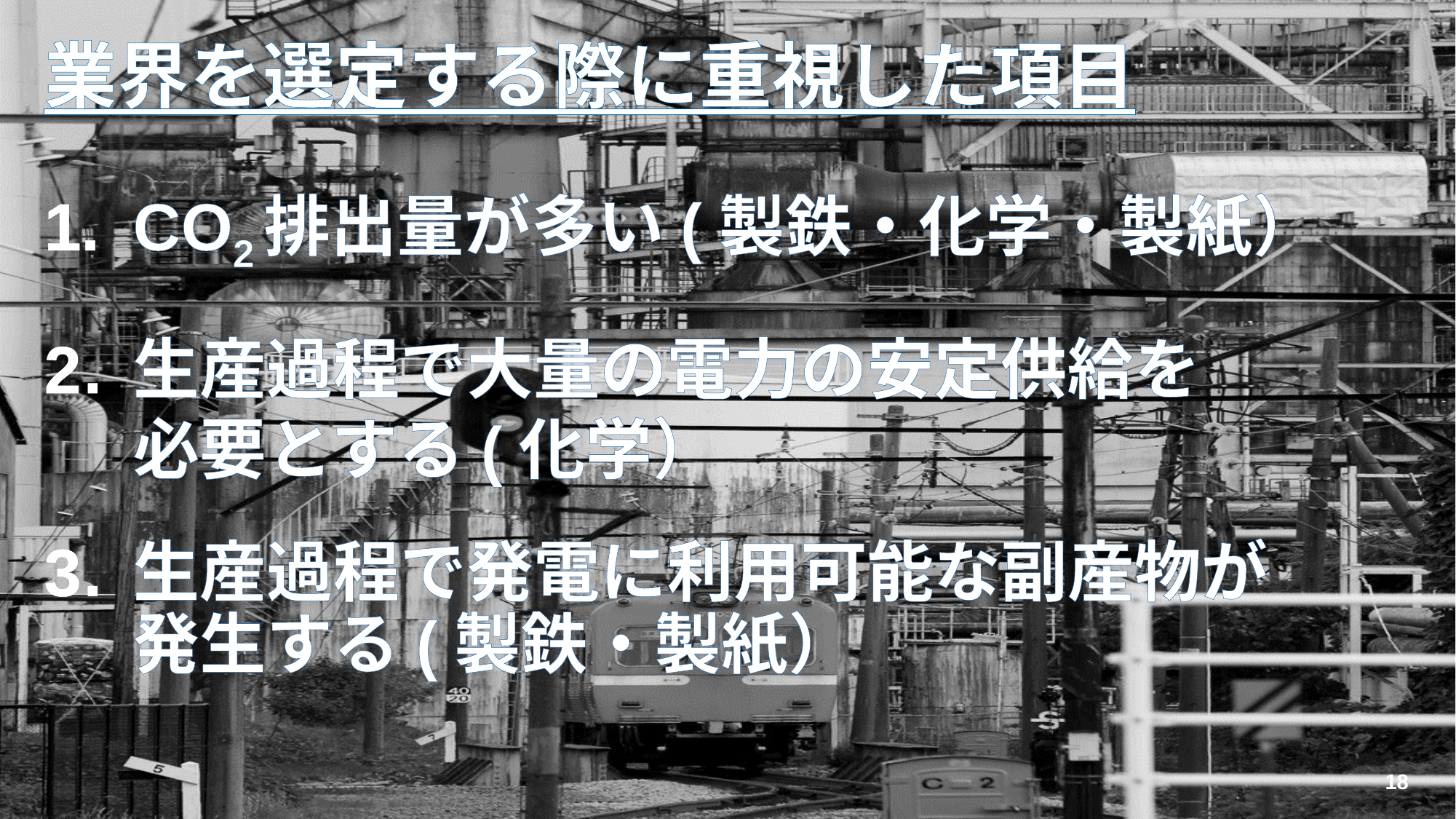

# 業界を選定する際に重視した項目
CO2排出量が多い(製鉄・化学・製紙）
生産過程で大量の電力の安定供給を
必要とする(化学）
生産過程で発電に利用可能な副産物が
発生する(製鉄・製紙）

18